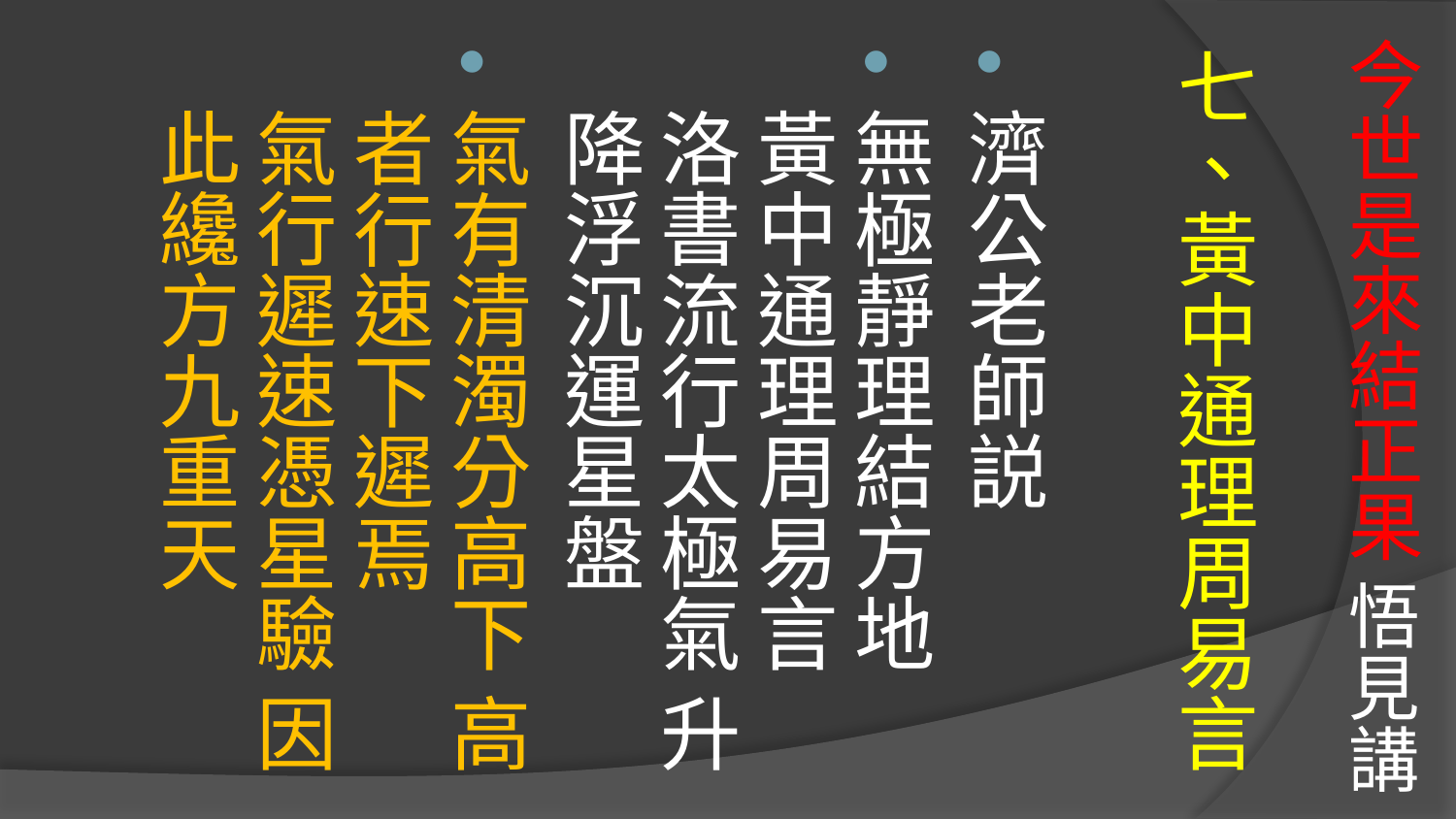

七、黃中通理周易言
濟公老師説
無極靜理結方地　黃中通理周易言
洛書流行太極氣 升降浮沉運星盤
氣有清濁分高下 高者行速下遲焉
氣行遲速憑星驗 因此纔方九重天

# 今世是來結正果 悟見講